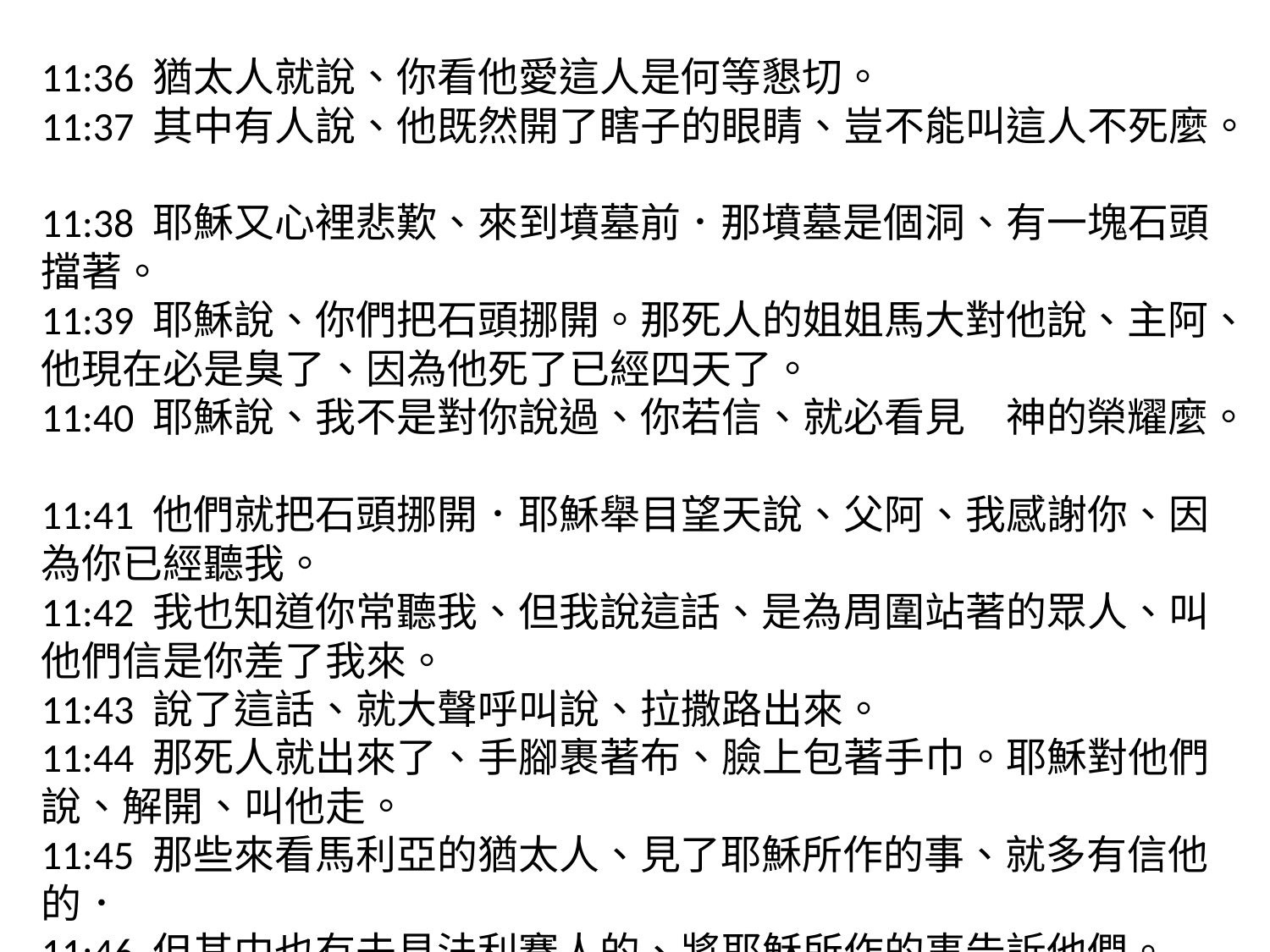

11:36 猶太人就說、你看他愛這人是何等懇切。
11:37 其中有人說、他既然開了瞎子的眼睛、豈不能叫這人不死麼。
11:38 耶穌又心裡悲歎、來到墳墓前．那墳墓是個洞、有一塊石頭擋著。
11:39 耶穌說、你們把石頭挪開。那死人的姐姐馬大對他說、主阿、他現在必是臭了、因為他死了已經四天了。
11:40 耶穌說、我不是對你說過、你若信、就必看見　神的榮耀麼。
11:41 他們就把石頭挪開．耶穌舉目望天說、父阿、我感謝你、因為你已經聽我。
11:42 我也知道你常聽我、但我說這話、是為周圍站著的眾人、叫他們信是你差了我來。
11:43 說了這話、就大聲呼叫說、拉撒路出來。
11:44 那死人就出來了、手腳裹著布、臉上包著手巾。耶穌對他們說、解開、叫他走。
11:45 那些來看馬利亞的猶太人、見了耶穌所作的事、就多有信他的．
11:46 但其中也有去見法利賽人的、將耶穌所作的事告訴他們。